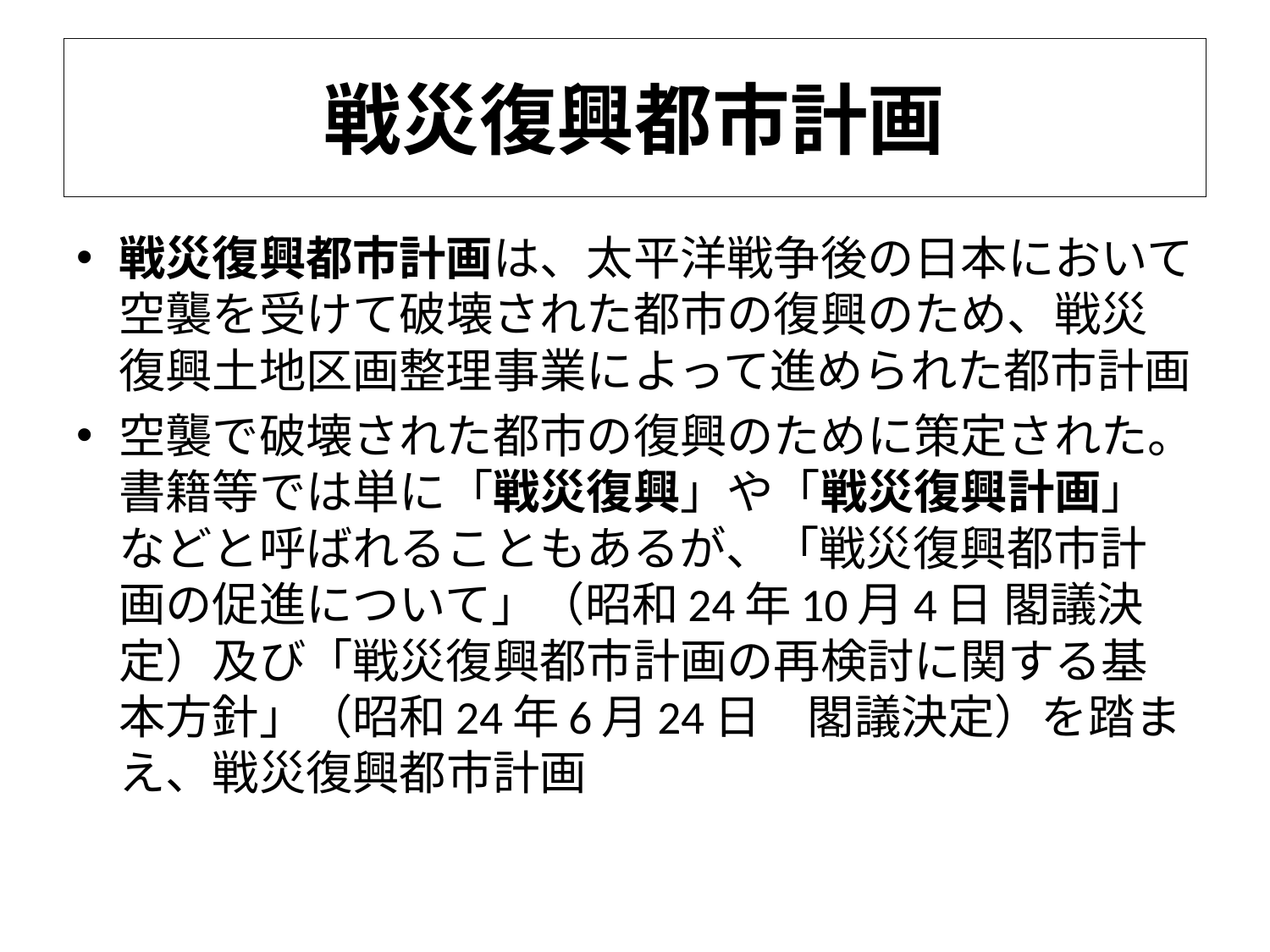

# 戦災復興都市計画
戦災復興都市計画は、太平洋戦争後の日本において空襲を受けて破壊された都市の復興のため、戦災復興土地区画整理事業によって進められた都市計画
空襲で破壊された都市の復興のために策定された。書籍等では単に「戦災復興」や「戦災復興計画」などと呼ばれることもあるが、「戦災復興都市計画の促進について」（昭和24年10月4日 閣議決定）及び「戦災復興都市計画の再検討に関する基本方針」（昭和24年6月24日　閣議決定）を踏まえ、戦災復興都市計画